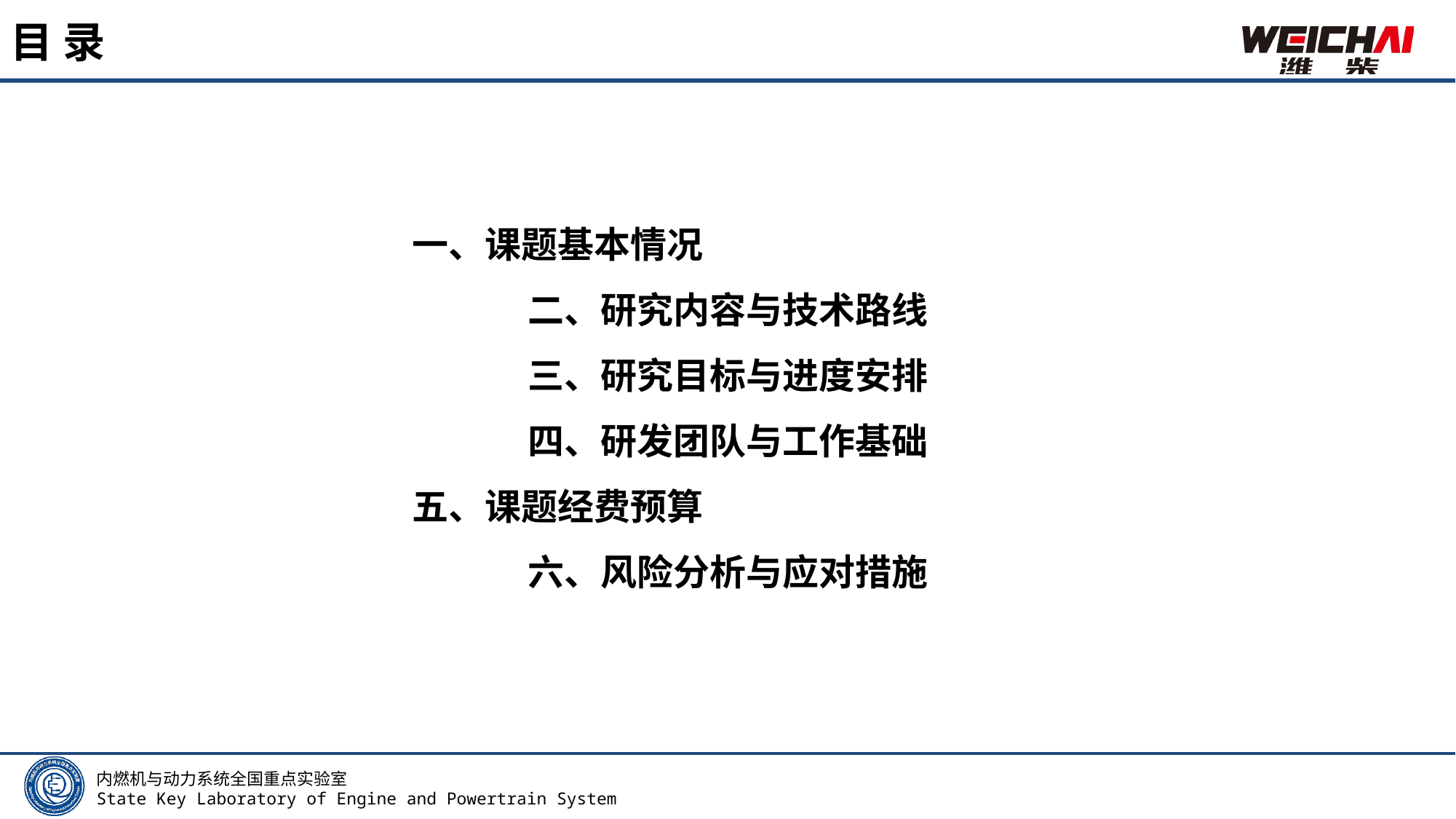

# 目 录
                                                一、课题基本情况
二、研究内容与技术路线
三、研究目标与进度安排
四、研发团队与工作基础
                                                五、课题经费预算
六、风险分析与应对措施